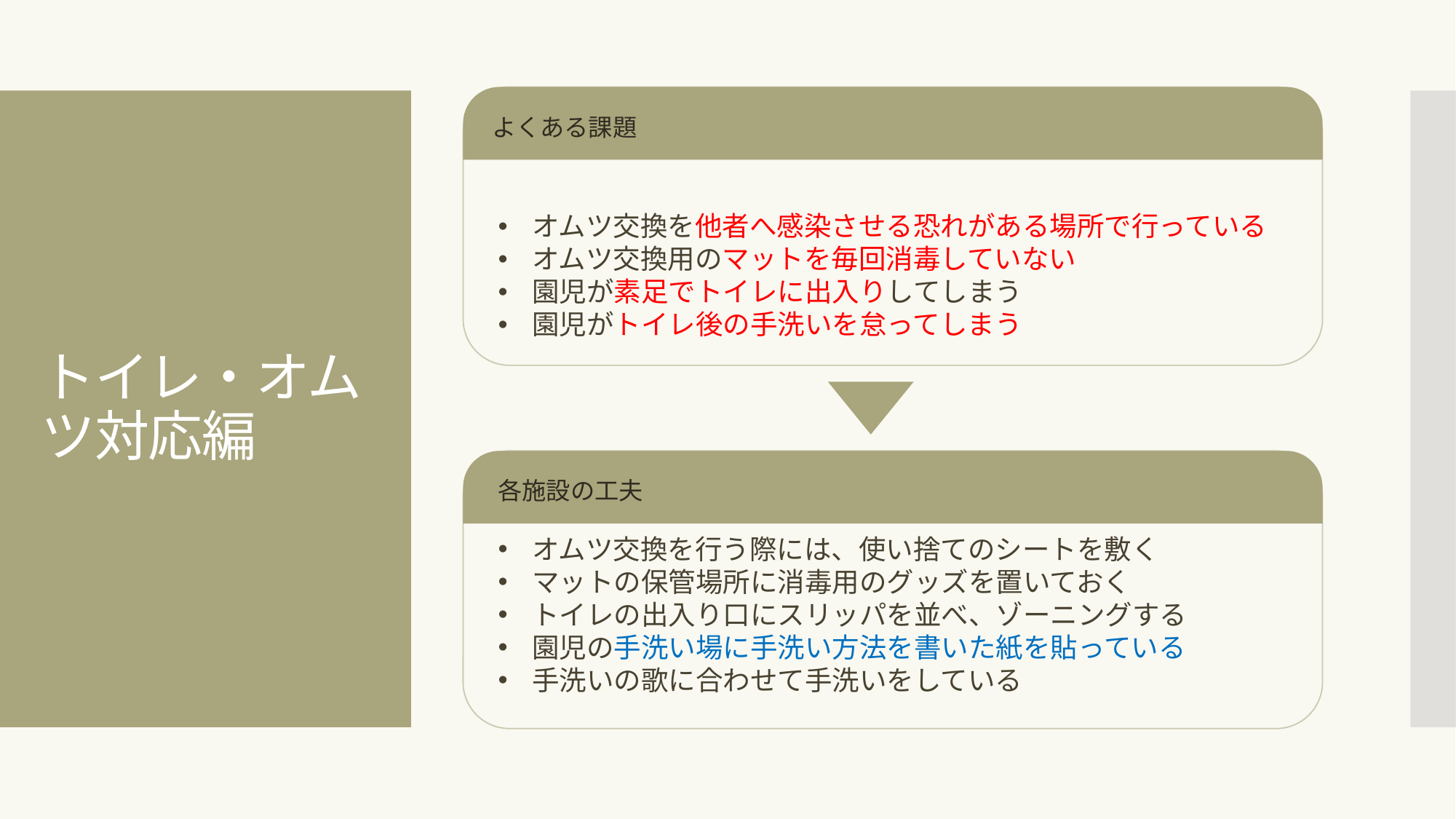

よくある課題
# トイレ・オムツ対応編
オムツ交換を他者へ感染させる恐れがある場所で行っている
オムツ交換用のマットを毎回消毒していない
園児が素足でトイレに出入りしてしまう
園児がトイレ後の手洗いを怠ってしまう

各施設の工夫
オムツ交換を行う際には、使い捨てのシートを敷く
マットの保管場所に消毒用のグッズを置いておく
トイレの出入り口にスリッパを並べ、ゾーニングする
園児の手洗い場に手洗い方法を書いた紙を貼っている
手洗いの歌に合わせて手洗いをしている